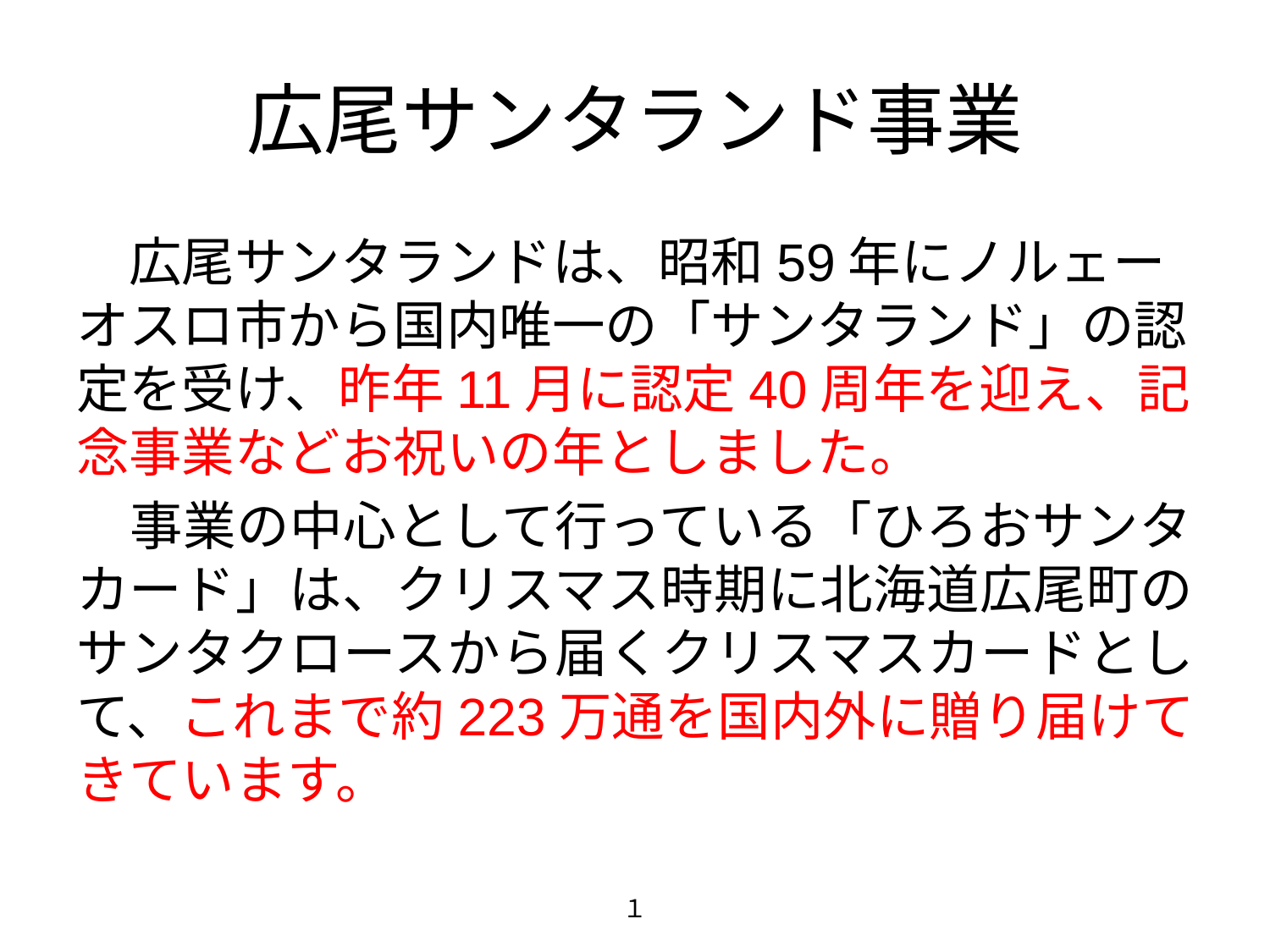

# 広尾サンタランド事業
　広尾サンタランドは、昭和59年にノルェーオスロ市から国内唯一の「サンタランド」の認定を受け、昨年11月に認定40周年を迎え、記念事業などお祝いの年としました。
　事業の中心として行っている「ひろおサンタカード」は、クリスマス時期に北海道広尾町のサンタクロースから届くクリスマスカードとして、これまで約223万通を国内外に贈り届けてきています。
１